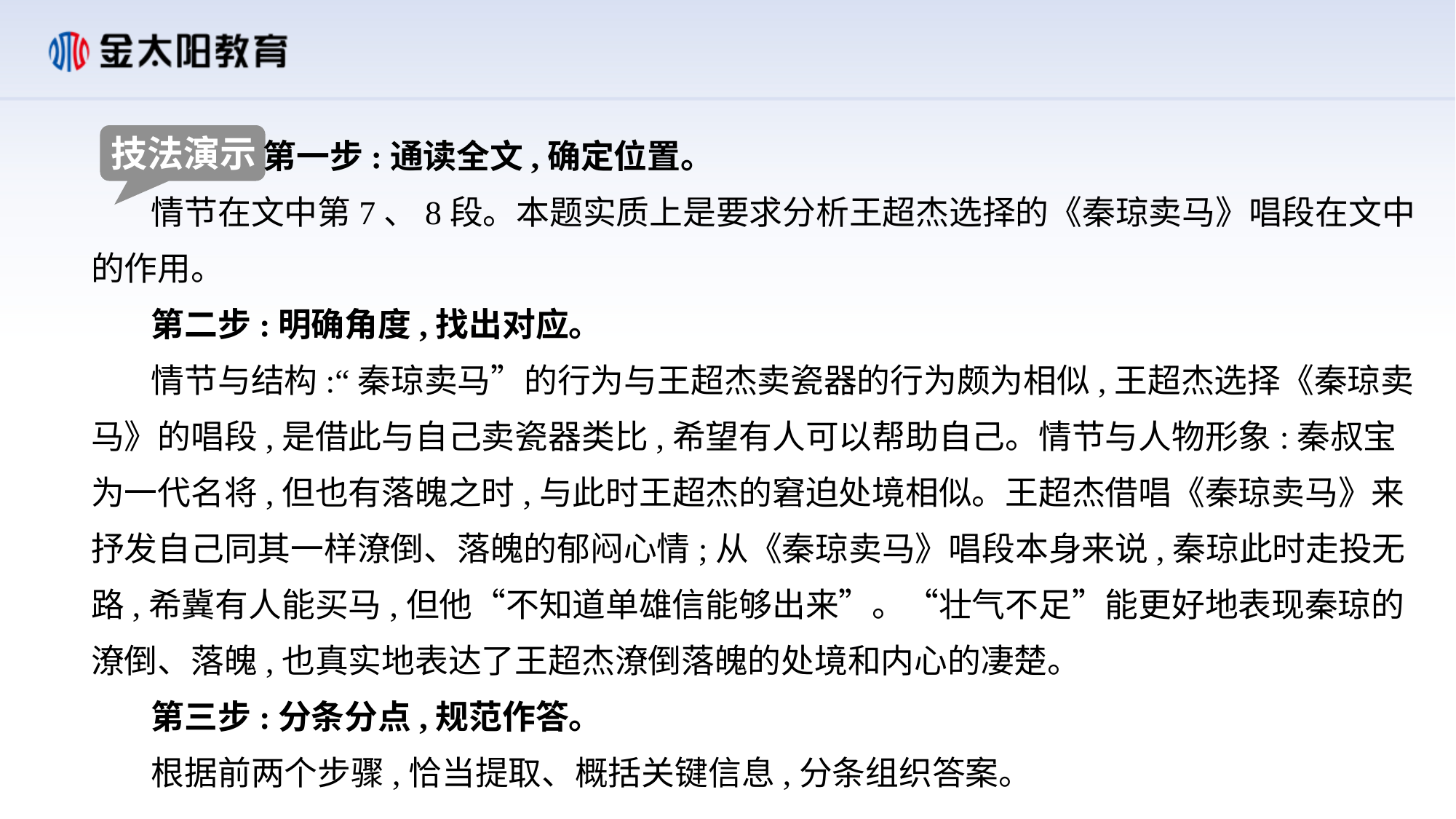

第一步:通读全文,确定位置。
       情节在文中第7、8段。本题实质上是要求分析王超杰选择的《秦琼卖马》唱段在文中的作用。
       第二步:明确角度,找出对应。
       情节与结构:“秦琼卖马”的行为与王超杰卖瓷器的行为颇为相似,王超杰选择《秦琼卖马》的唱段,是借此与自己卖瓷器类比,希望有人可以帮助自己。情节与人物形象:秦叔宝为一代名将,但也有落魄之时,与此时王超杰的窘迫处境相似。王超杰借唱《秦琼卖马》来抒发自己同其一样潦倒、落魄的郁闷心情;从《秦琼卖马》唱段本身来说,秦琼此时走投无路,希冀有人能买马,但他“不知道单雄信能够出来”。“壮气不足”能更好地表现秦琼的潦倒、落魄,也真实地表达了王超杰潦倒落魄的处境和内心的凄楚。
       第三步:分条分点,规范作答。
       根据前两个步骤,恰当提取、概括关键信息,分条组织答案。